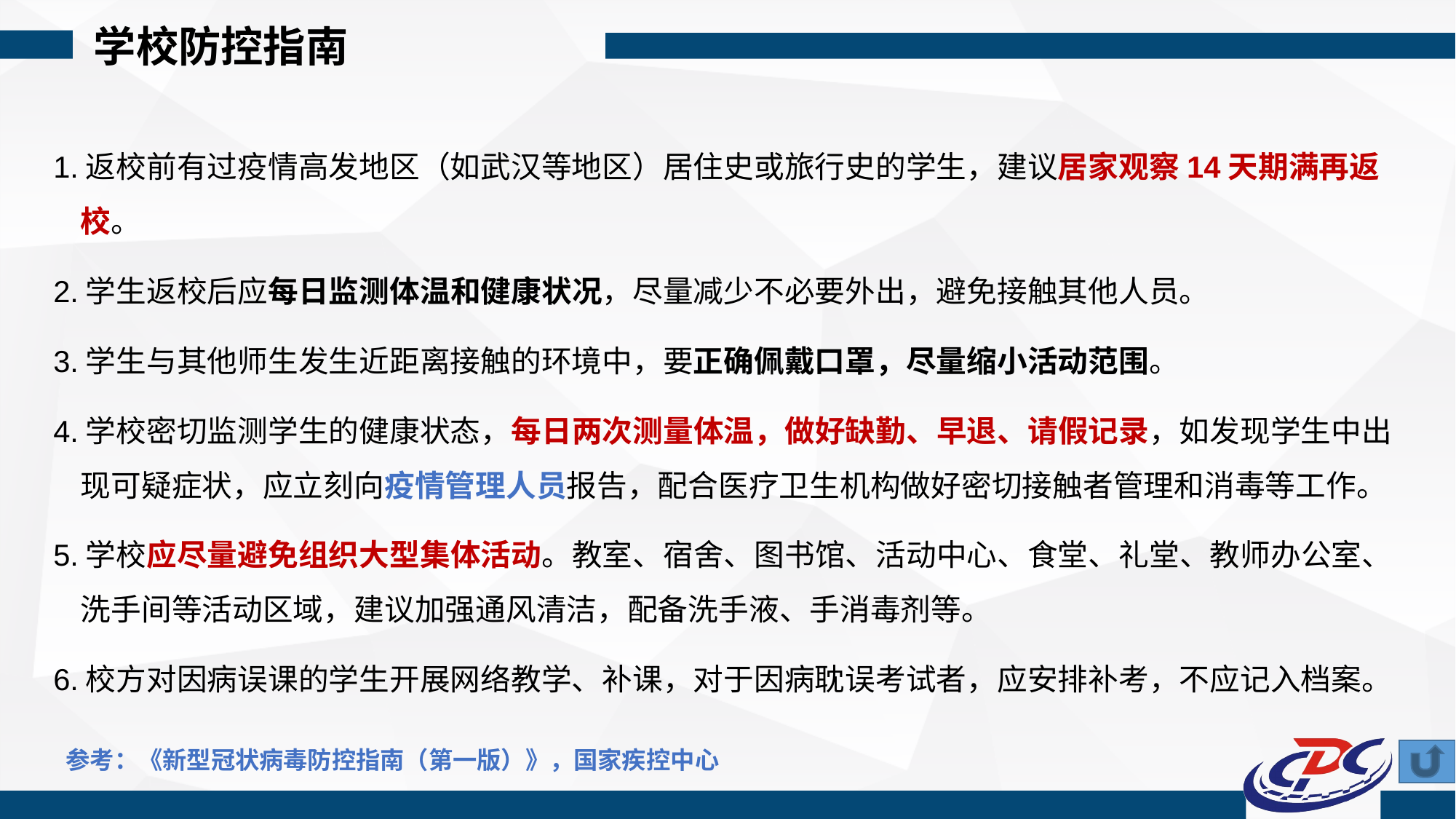

学校防控指南

1.返校前有过疫情高发地区（如武汉等地区）居住史或旅行史的学生，建议居家观察14天期满再返校。
2.学生返校后应每日监测体温和健康状况，尽量减少不必要外出，避免接触其他人员。
3.学生与其他师生发生近距离接触的环境中，要正确佩戴口罩，尽量缩小活动范围。
4.学校密切监测学生的健康状态，每日两次测量体温，做好缺勤、早退、请假记录，如发现学生中出现可疑症状，应立刻向疫情管理人员报告，配合医疗卫生机构做好密切接触者管理和消毒等工作。
5.学校应尽量避免组织大型集体活动。教室、宿舍、图书馆、活动中心、食堂、礼堂、教师办公室、洗手间等活动区域，建议加强通风清洁，配备洗手液、手消毒剂等。
6.校方对因病误课的学生开展网络教学、补课，对于因病耽误考试者，应安排补考，不应记入档案。

参考：《新型冠状病毒防控指南（第一版）》，国家疾控中心